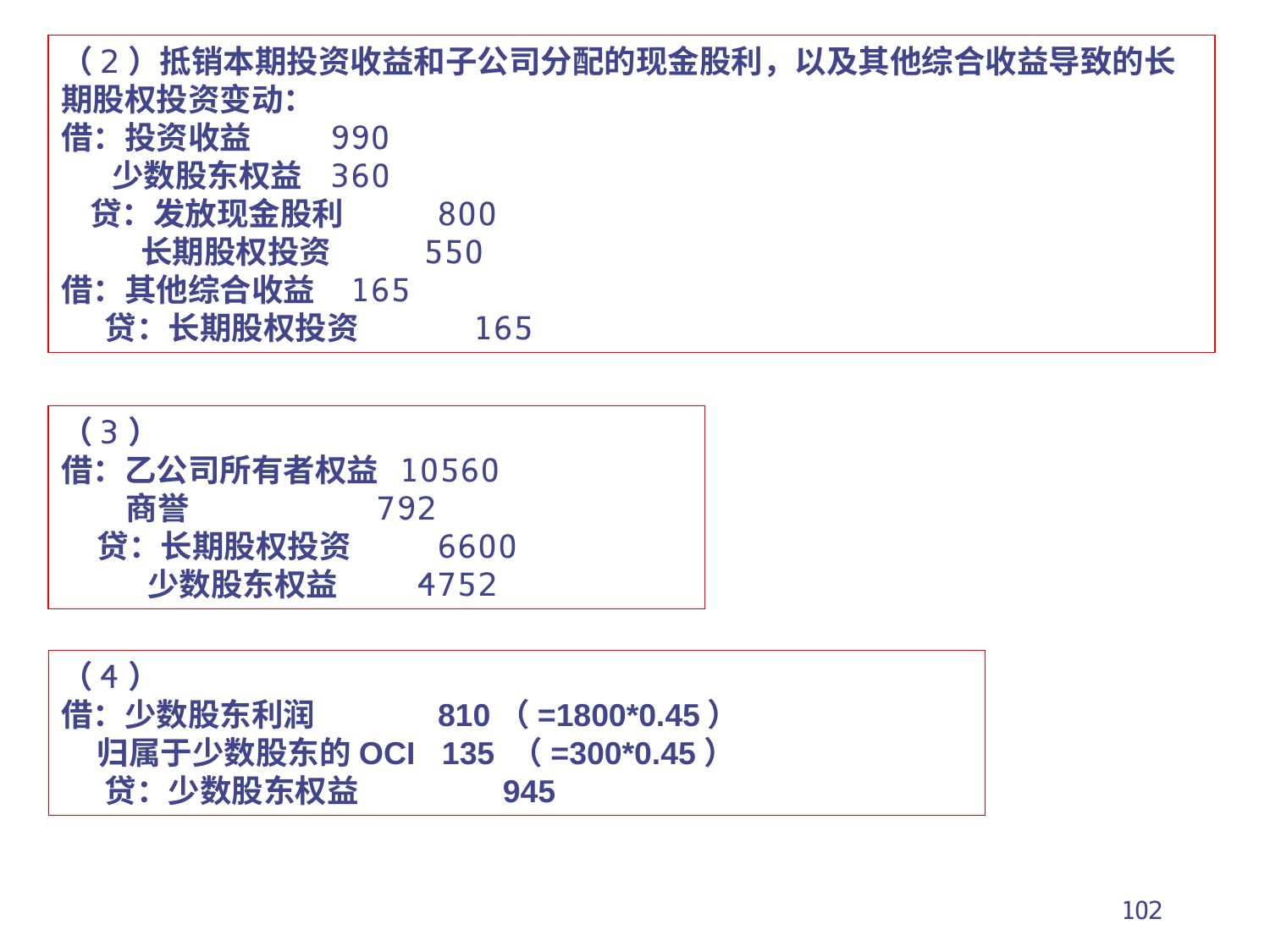

（2）抵销本期投资收益和子公司分配的现金股利，以及其他综合收益导致的长期股权投资变动：
借：投资收益          990
      少数股东权益   360
   贷：发放现金股利            800
          长期股权投资            550
借：其他综合收益    165
     贷：长期股权投资               165
（3）
借：乙公司所有者权益  10560
        商誉                         792
    贷：长期股权投资           6600
           少数股东权益          4752
（4）
借：少数股东利润                810（=1800*0.45）
    归属于少数股东的OCI   135 （=300*0.45）
     贷：少数股东权益                   945
102